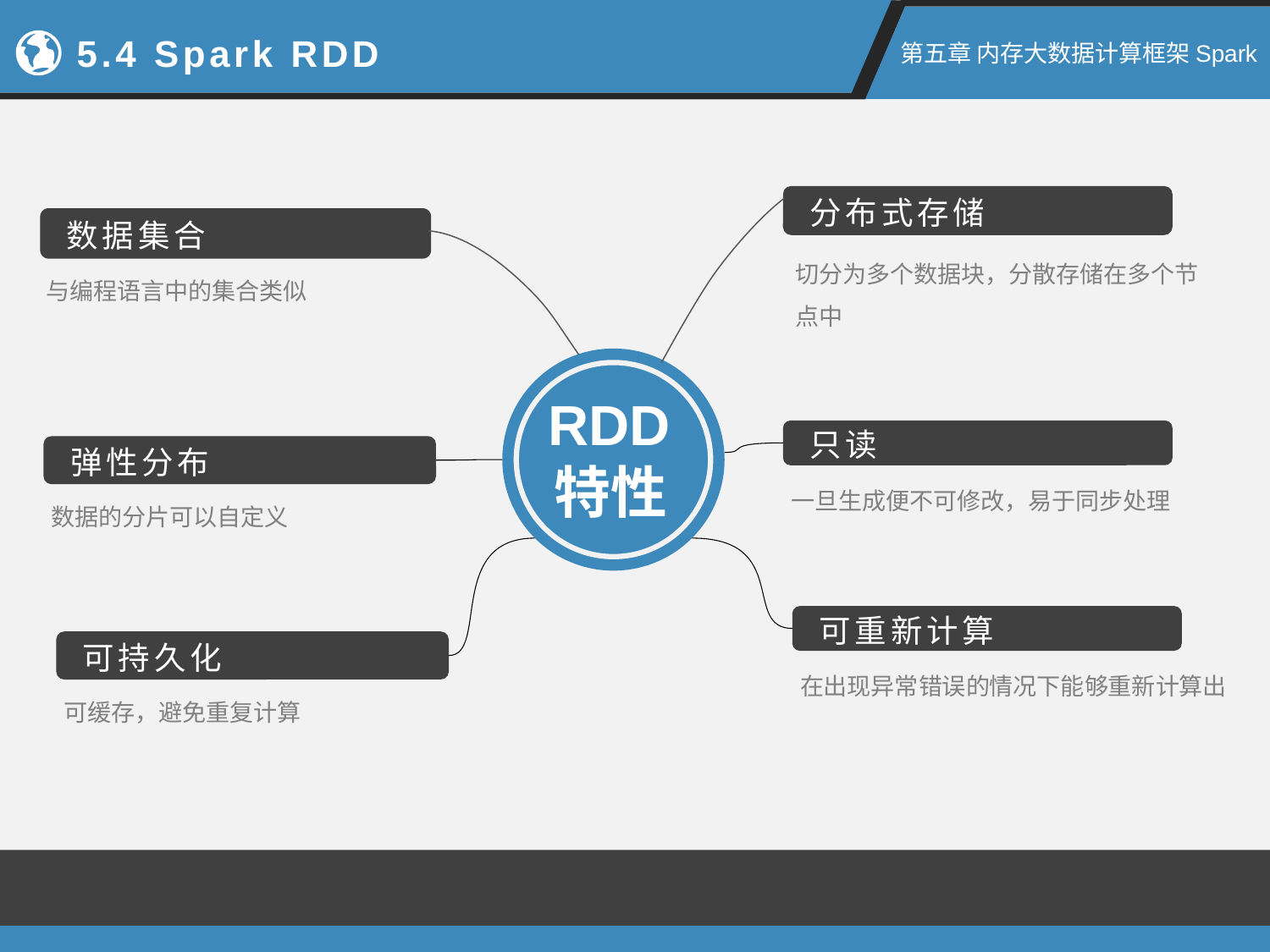

5.4 Spark RDD

第五章 内存大数据计算框架Spark

分布式存储

数据集合

切分为多个数据块，分散存储在多个节点中
与编程语言中的集合类似

 RDD
特性
只读

弹性分布

一旦生成便不可修改，易于同步处理
数据的分片可以自定义
可重新计算

可持久化

在出现异常错误的情况下能够重新计算出
可缓存，避免重复计算